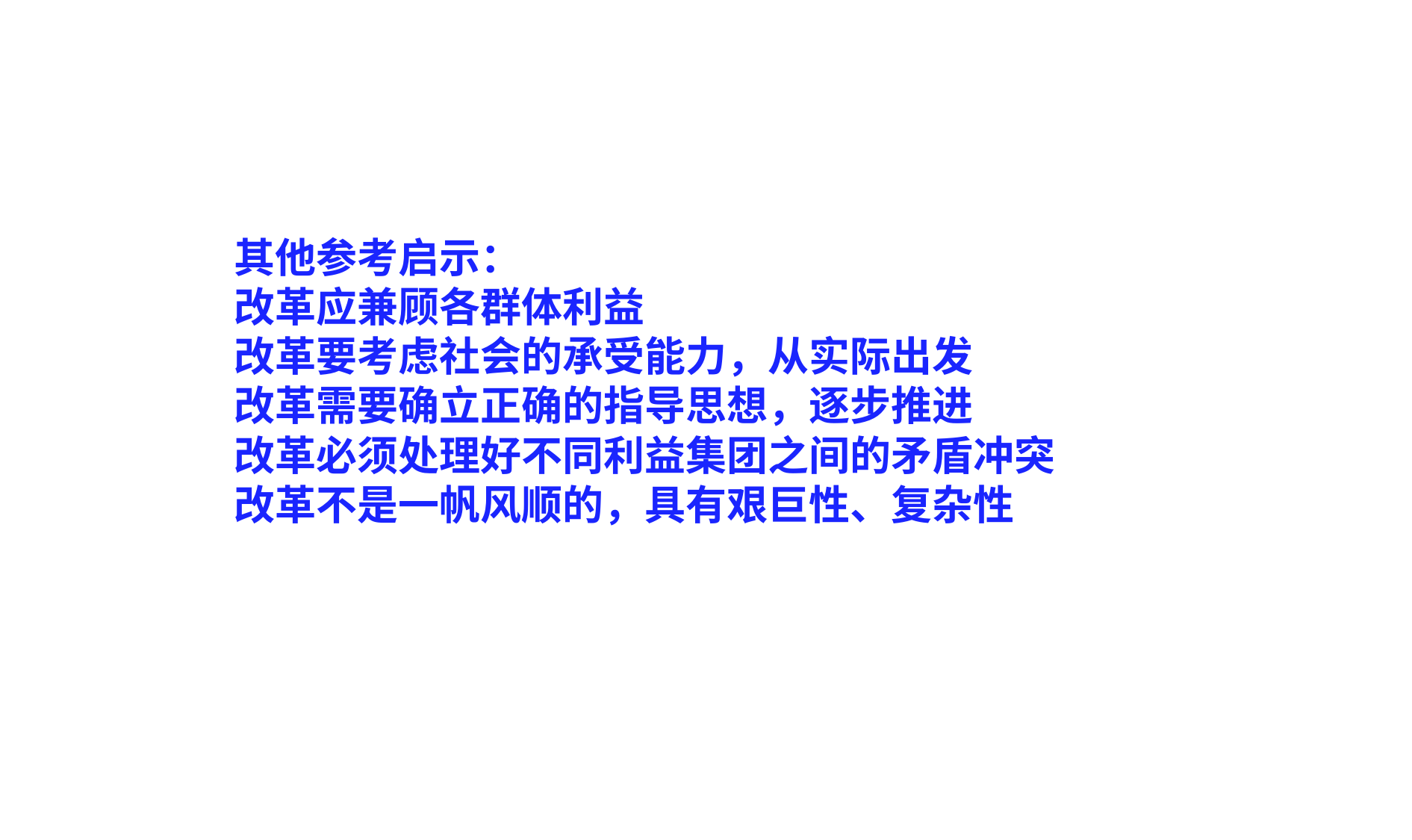

其他参考启示：
改革应兼顾各群体利益
改革要考虑社会的承受能力，从实际出发
改革需要确立正确的指导思想，逐步推进
改革必须处理好不同利益集团之间的矛盾冲突
改革不是一帆风顺的，具有艰巨性、复杂性